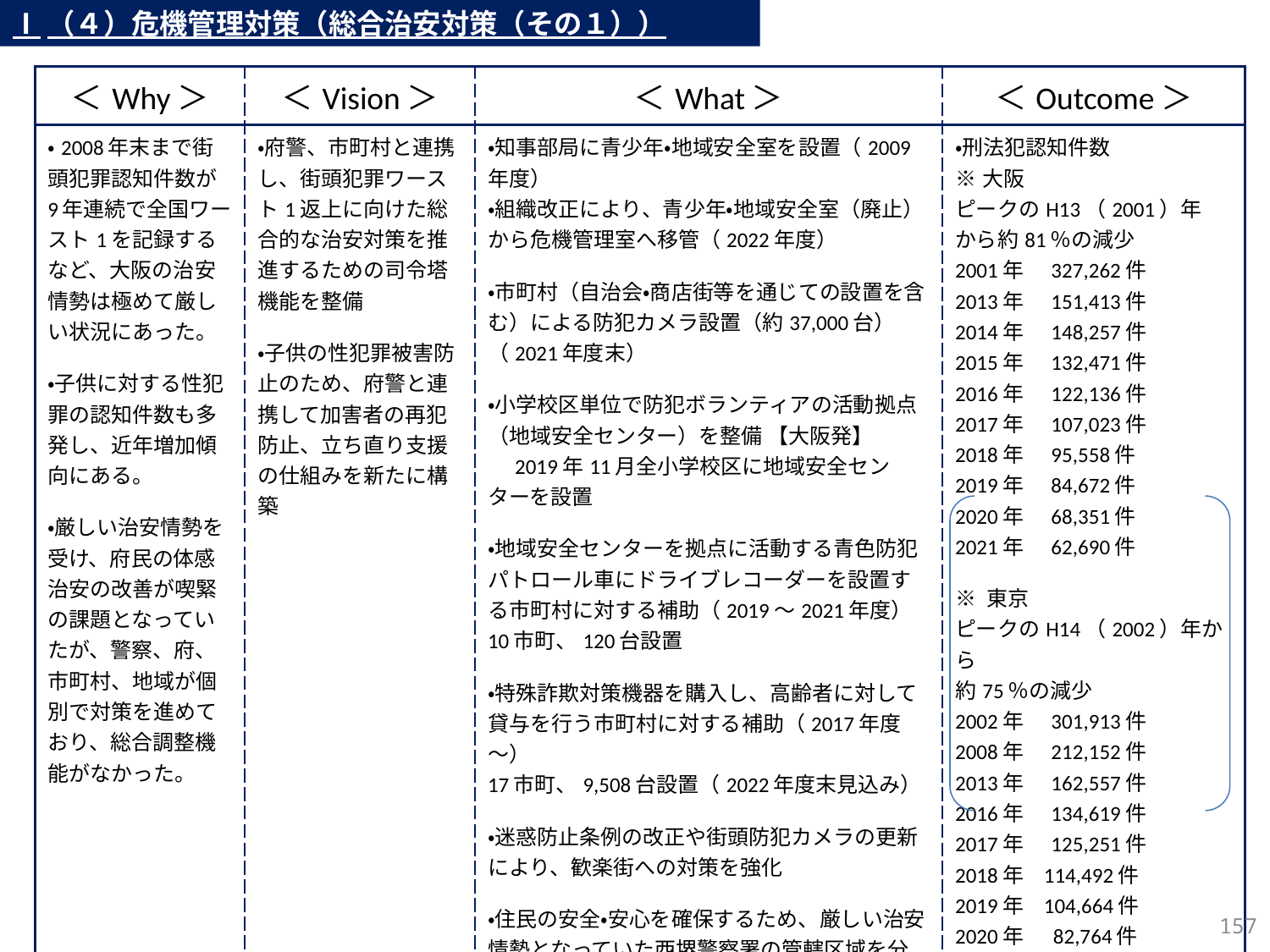

Ⅰ（４）危機管理対策（総合治安対策（その１））
| ＜Why＞ | ＜Vision＞ | ＜What＞ | ＜Outcome＞ |
| --- | --- | --- | --- |
| ・2008年末まで街頭犯罪認知件数が9年連続で全国ワースト1を記録するなど、大阪の治安情勢は極めて厳しい状況にあった。 ・子供に対する性犯罪の認知件数も多発し、近年増加傾向にある。 ・厳しい治安情勢を受け、府民の体感治安の改善が喫緊の課題となっていたが、警察、府、市町村、地域が個別で対策を進めており、総合調整機能がなかった。 | ・府警、市町村と連携し、街頭犯罪ワースト1返上に向けた総合的な治安対策を推進するための司令塔機能を整備 ・子供の性犯罪被害防止のため、府警と連携して加害者の再犯防止、立ち直り支援の仕組みを新たに構築 | ・知事部局に青少年・地域安全室を設置（2009年度） ・組織改正により、青少年・地域安全室（廃止）から危機管理室へ移管（2022年度） ・市町村（自治会・商店街等を通じての設置を含む）による防犯カメラ設置（約37,000台）（2021年度末） ・小学校区単位で防犯ボランティアの活動拠点（地域安全センター）を整備 【大阪発】 　2019年11月全小学校区に地域安全センターを設置 ・地域安全センターを拠点に活動する青色防犯パトロール車にドライブレコーダーを設置する市町村に対する補助（2019～2021年度） 10市町、120台設置 ・特殊詐欺対策機器を購入し、高齢者に対して貸与を行う市町村に対する補助（2017年度～） 17市町、9,508台設置（2022年度末見込み） ・迷惑防止条例の改正や街頭防犯カメラの更新により、歓楽街への対策を強化 ・住民の安全・安心を確保するため、厳しい治安情勢となっていた西堺警察署の管轄区域を分割し、中堺警察署を新設、2021年度より運用開始。 | ・刑法犯認知件数 ※大阪 ピークのH13（2001）年 から約81％の減少 2001年　327,262件 2013年　151,413件 2014年　148,257件 2015年　132,471件 2016年　122,136件 2017年　107,023件 2018年　95,558件 2019年　84,672件 2020年　68,351件 2021年　62,690件 ※ 東京 ピークのH14（2002）年から 約75％の減少　 2002年　301,913件 2008年　212,152件 2013年　162,557件 2016年　134,619件 2017年　125,251件 2018年 114,492件 2019年 104,664件 2020年 82,764件 2021年 　 75,288件 |

157